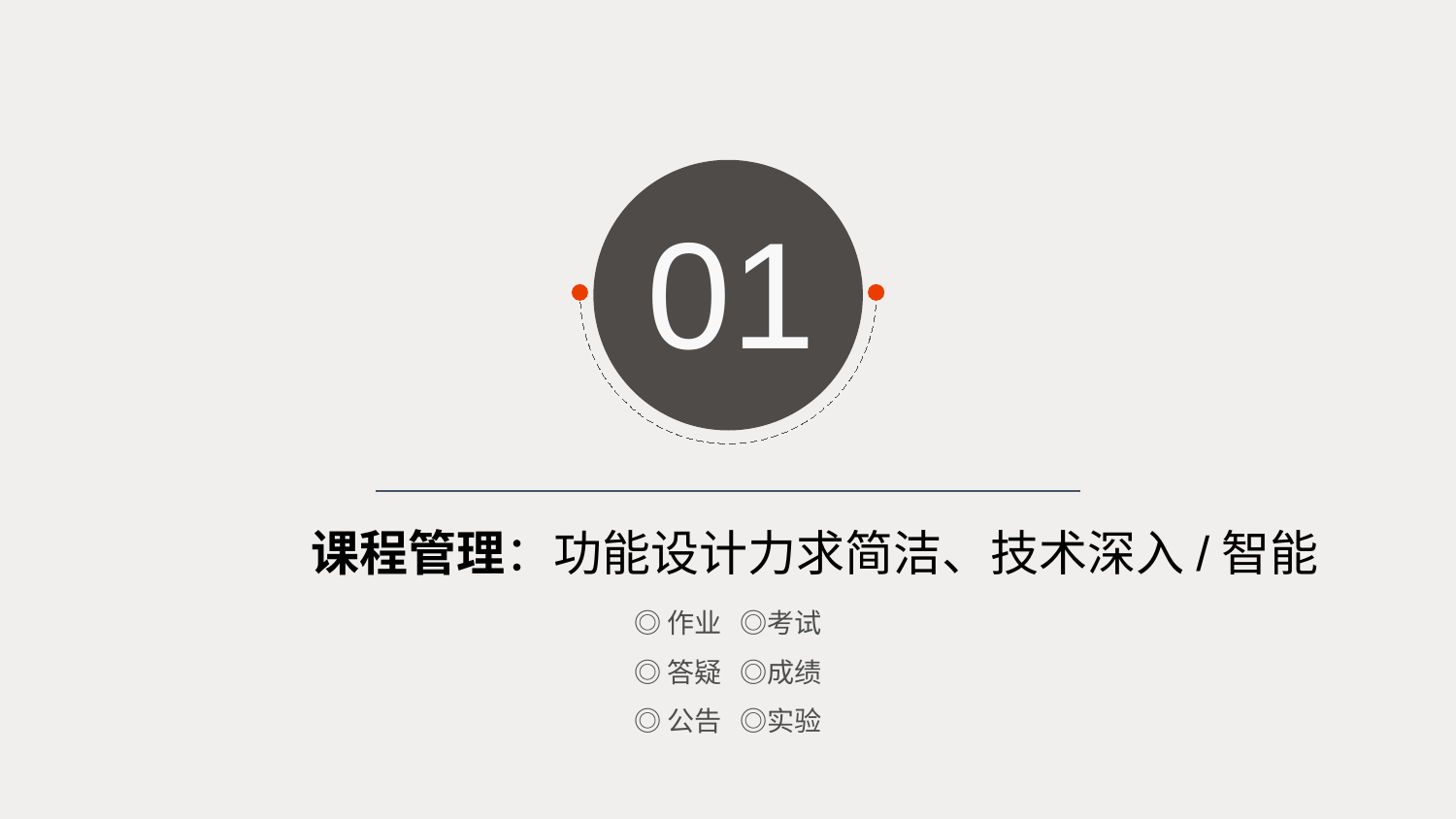

01

课程管理：功能设计力求简洁、技术深入/智能
◎作业   ◎考试
◎答疑   ◎成绩
◎公告   ◎实验